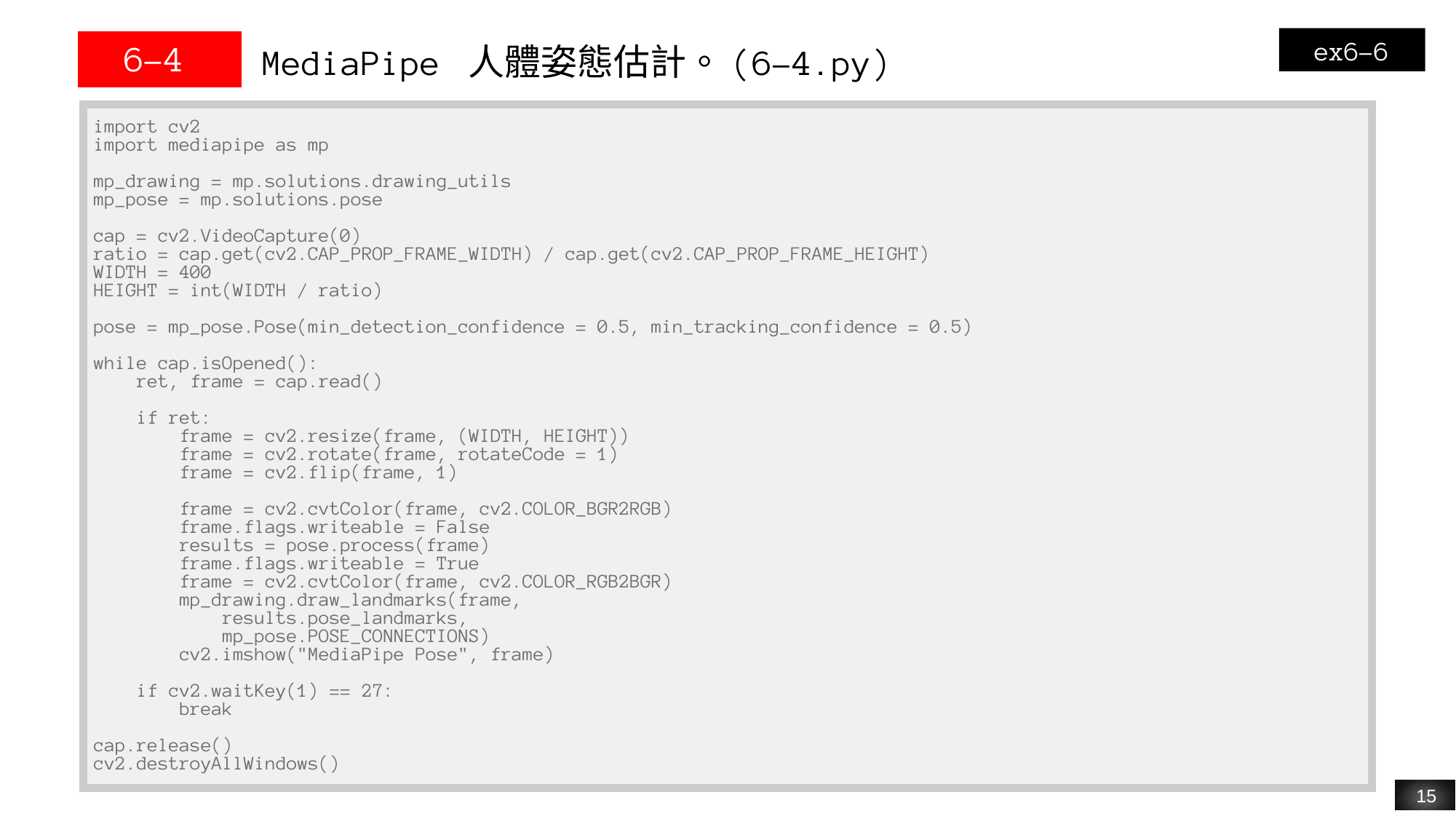

ex6-6
| 6-4 | MediaPipe 人體姿態估計。(6-4.py) |
| --- | --- |
| import cv2 import mediapipe as mp mp\_drawing = mp.solutions.drawing\_utils mp\_pose = mp.solutions.pose cap = cv2.VideoCapture(0) ratio = cap.get(cv2.CAP\_PROP\_FRAME\_WIDTH) / cap.get(cv2.CAP\_PROP\_FRAME\_HEIGHT) WIDTH = 400 HEIGHT = int(WIDTH / ratio) pose = mp\_pose.Pose(min\_detection\_confidence = 0.5, min\_tracking\_confidence = 0.5) while cap.isOpened(): ret, frame = cap.read() if ret: frame = cv2.resize(frame, (WIDTH, HEIGHT)) frame = cv2.rotate(frame, rotateCode = 1) frame = cv2.flip(frame, 1) frame = cv2.cvtColor(frame, cv2.COLOR\_BGR2RGB) frame.flags.writeable = False results = pose.process(frame) frame.flags.writeable = True frame = cv2.cvtColor(frame, cv2.COLOR\_RGB2BGR) mp\_drawing.draw\_landmarks(frame, results.pose\_landmarks, mp\_pose.POSE\_CONNECTIONS) cv2.imshow("MediaPipe Pose", frame) if cv2.waitKey(1) == 27: break cap.release() cv2.destroyAllWindows() |
| --- |